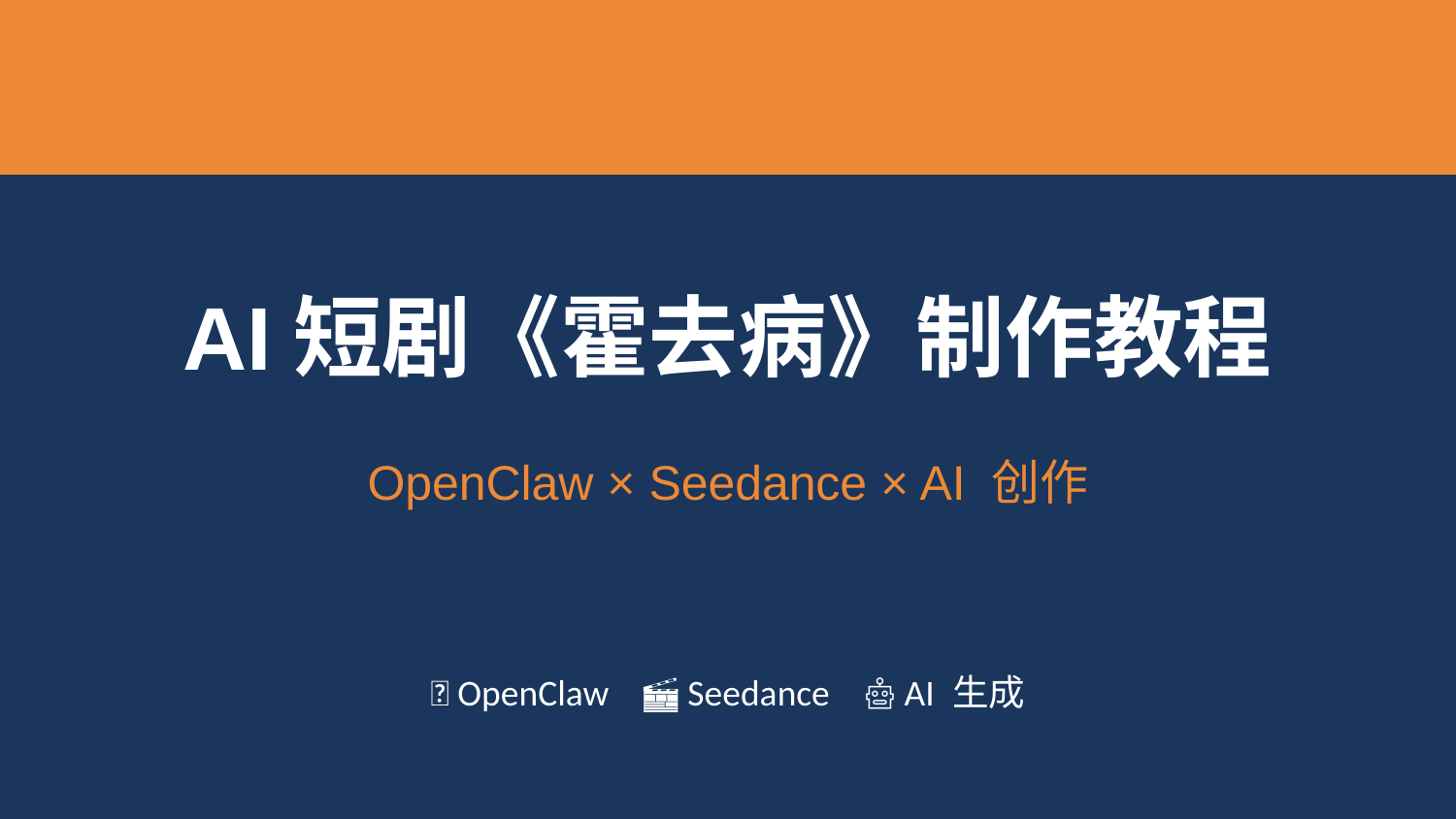

AI短剧《霍去病》制作教程
OpenClaw × Seedance × AI 创作
🦞 OpenClaw    🎬 Seedance    🤖 AI 生成